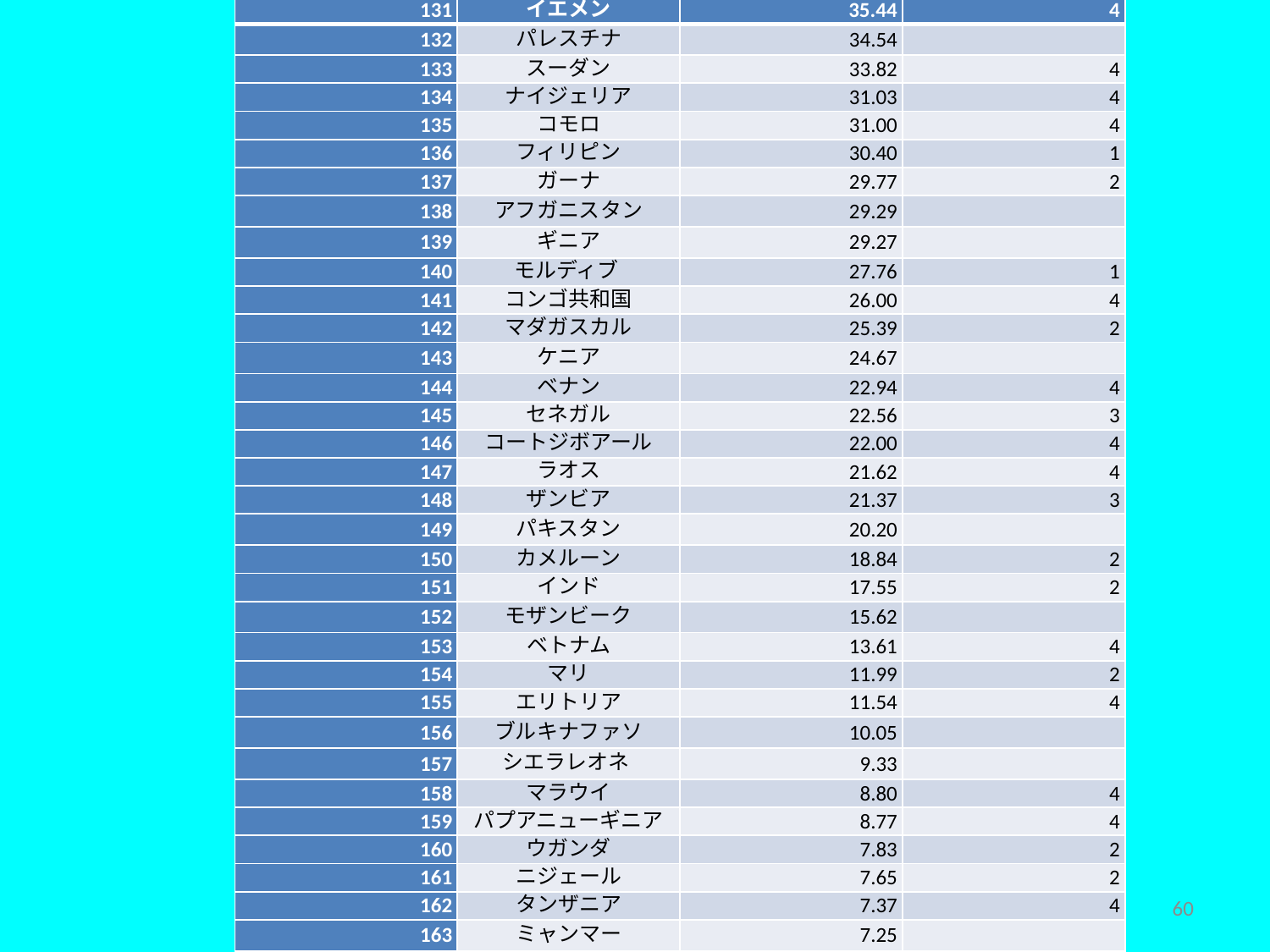

| 131 | イエメン | 35.44 | 4 |
| --- | --- | --- | --- |
| 132 | パレスチナ | 34.54 |  |
| 133 | スーダン | 33.82 | 4 |
| 134 | ナイジェリア | 31.03 | 4 |
| 135 | コモロ | 31.00 | 4 |
| 136 | フィリピン | 30.40 | 1 |
| 137 | ガーナ | 29.77 | 2 |
| 138 | アフガニスタン | 29.29 |  |
| 139 | ギニア | 29.27 |  |
| 140 | モルディブ | 27.76 | 1 |
| 141 | コンゴ共和国 | 26.00 | 4 |
| 142 | マダガスカル | 25.39 | 2 |
| 143 | ケニア | 24.67 |  |
| 144 | ベナン | 22.94 | 4 |
| 145 | セネガル | 22.56 | 3 |
| 146 | コートジボアール | 22.00 | 4 |
| 147 | ラオス | 21.62 | 4 |
| 148 | ザンビア | 21.37 | 3 |
| 149 | パキスタン | 20.20 |  |
| 150 | カメルーン | 18.84 | 2 |
| 151 | インド | 17.55 | 2 |
| 152 | モザンビーク | 15.62 |  |
| 153 | ベトナム | 13.61 | 4 |
| 154 | マリ | 11.99 | 2 |
| 155 | エリトリア | 11.54 | 4 |
| 156 | ブルキナファソ | 10.05 |  |
| 157 | シエラレオネ | 9.33 |  |
| 158 | マラウイ | 8.80 | 4 |
| 159 | パプアニューギニア | 8.77 | 4 |
| 160 | ウガンダ | 7.83 | 2 |
| 161 | ニジェール | 7.65 | 2 |
| 162 | タンザニア | 7.37 | 4 |
| 163 | ミャンマー | 7.25 |  |
60